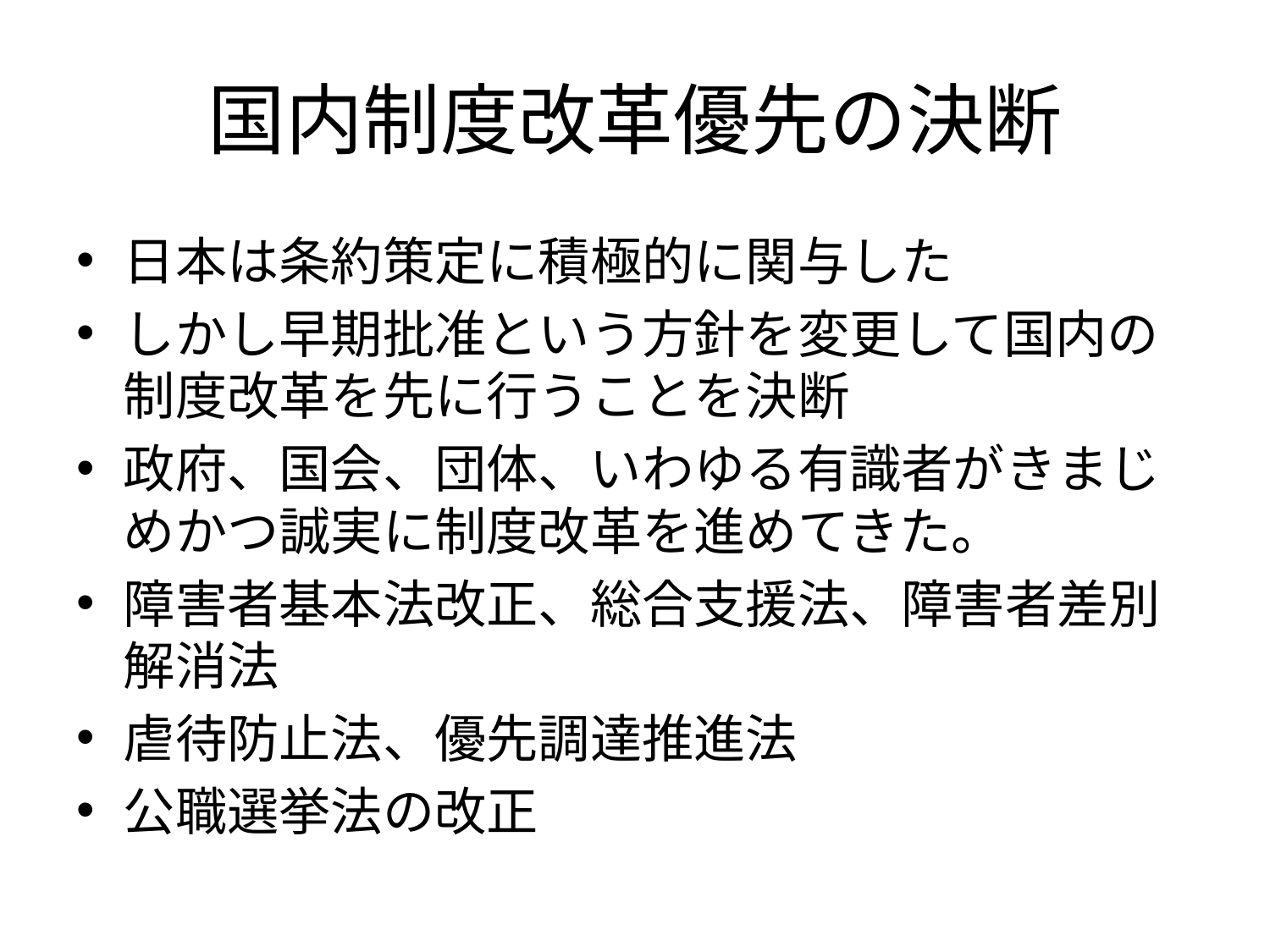

# 国内制度改革優先の決断
日本は条約策定に積極的に関与した
しかし早期批准という方針を変更して国内の制度改革を先に行うことを決断
政府、国会、団体、いわゆる有識者がきまじめかつ誠実に制度改革を進めてきた。
障害者基本法改正、総合支援法、障害者差別解消法
虐待防止法、優先調達推進法
公職選挙法の改正